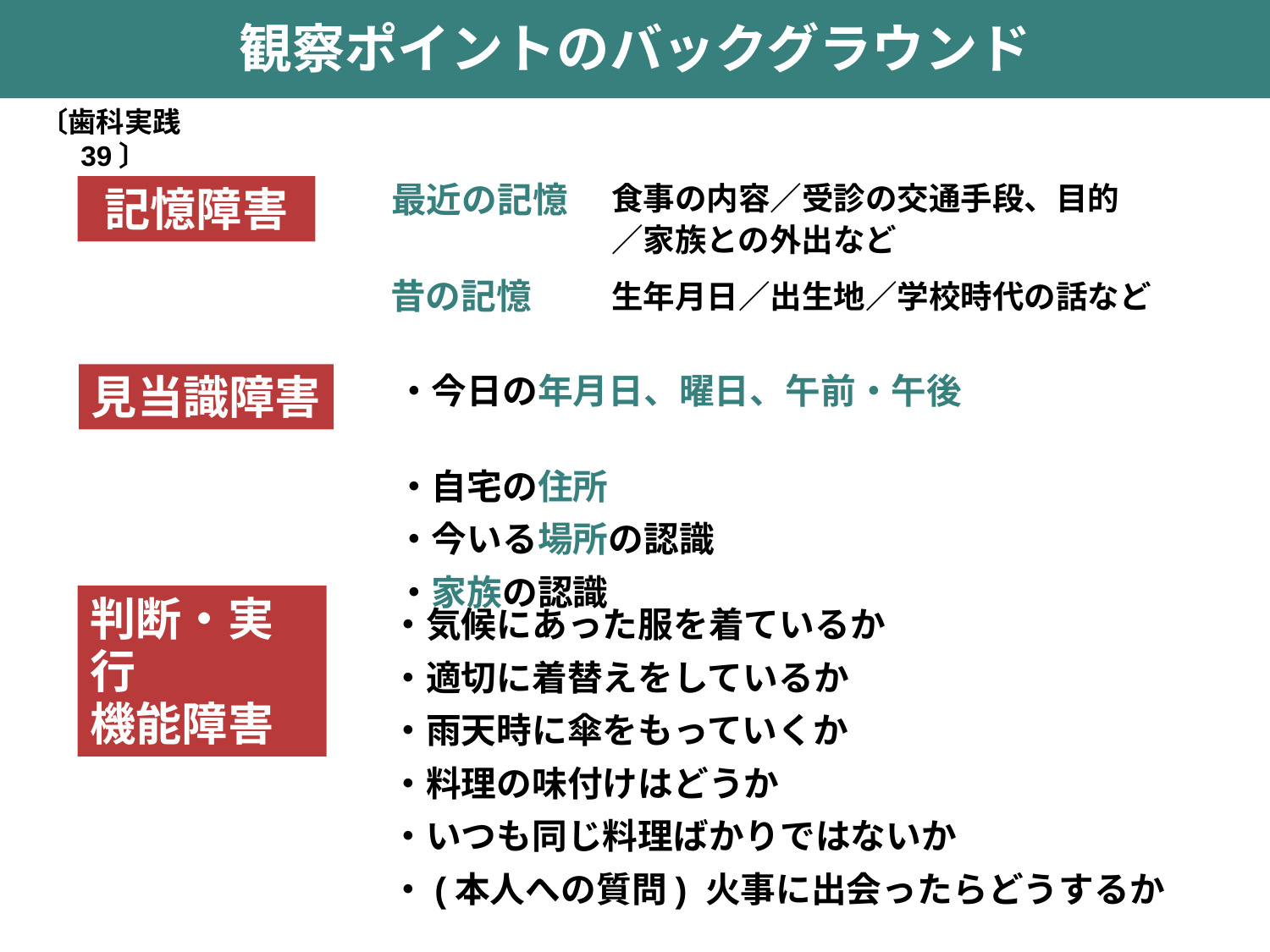

観察ポイントのバックグラウンド
〔歯科実践39〕
最近の記憶
食事の内容／受診の交通手段、目的
／家族との外出など
記憶障害
昔の記憶
生年月日／出生地／学校時代の話など
見当識障害
 ・今日の年月日、曜日、午前・午後
 ・自宅の住所
 ・今いる場所の認識
 ・家族の認識
・気候にあった服を着ているか
・適切に着替えをしているか
・雨天時に傘をもっていくか
・料理の味付けはどうか
・いつも同じ料理ばかりではないか
・(本人への質問) 火事に出会ったらどうするか
判断・実行
機能障害